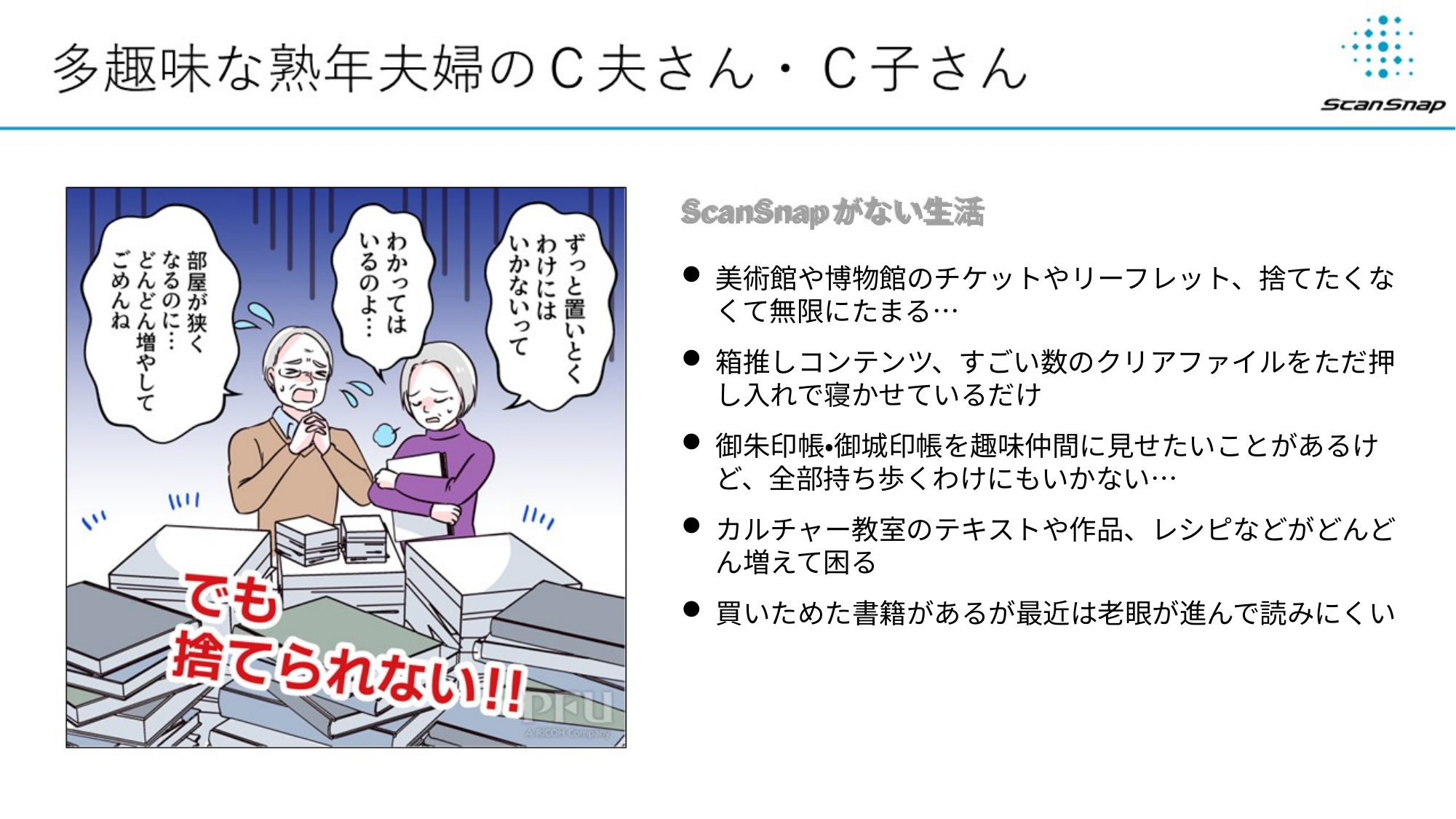

ScanSnapがない生活
美術館や博物館のチケットやリーフレット、捨てたくなくて無限にたまる…
箱推しコンテンツ、すごい数のクリアファイルをただ押し入れで寝かせているだけ
御朱印帳・御城印帳を趣味仲間に見せたいことがあるけど、全部持ち歩くわけにもいかない…
カルチャー教室のテキストや作品、レシピなどがどんどん増えて困る
買いためた書籍があるが最近は老眼が進んで読みにくい